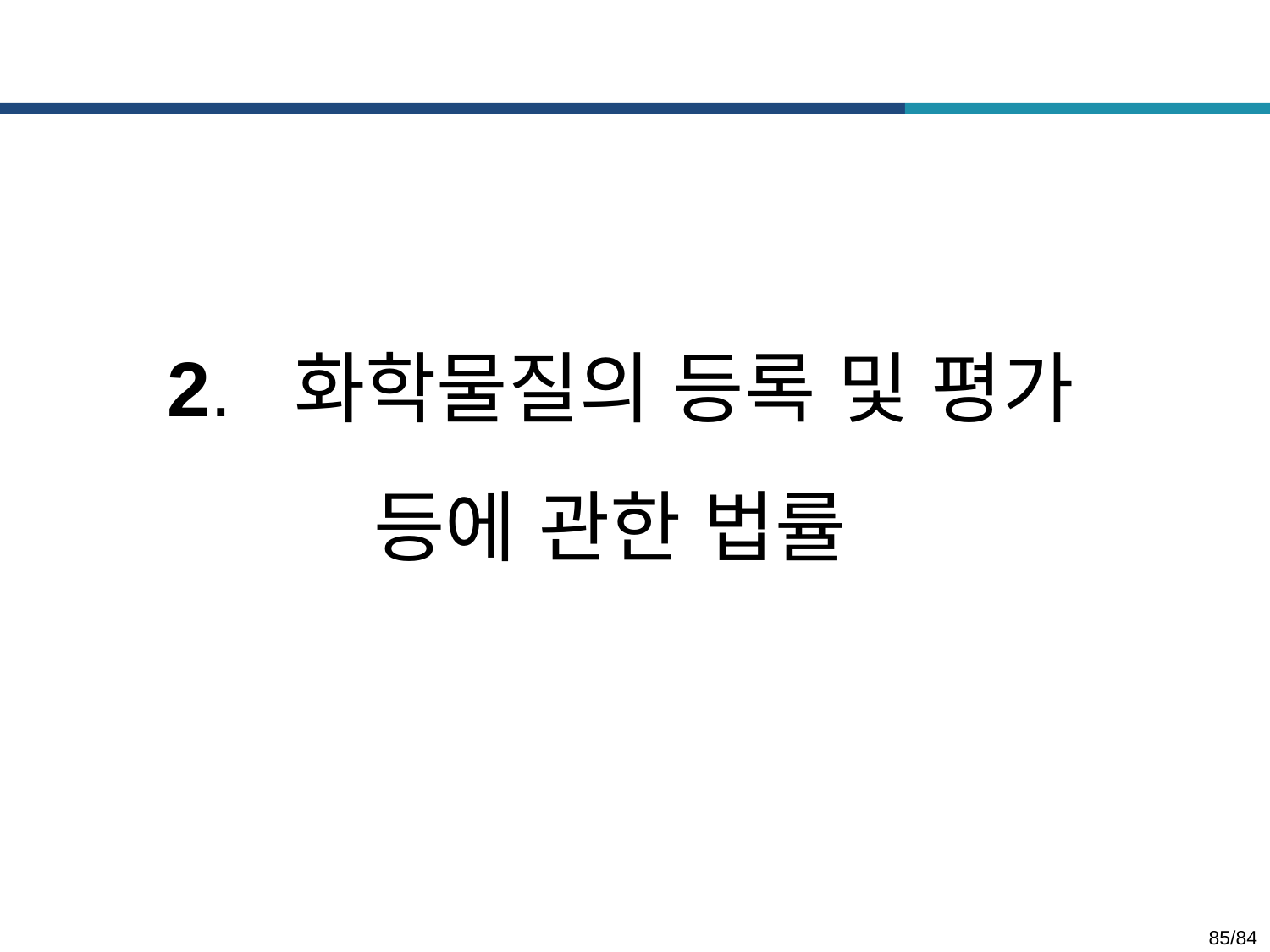

2.  화학물질의 등록 및 평가 등에 관한 법률